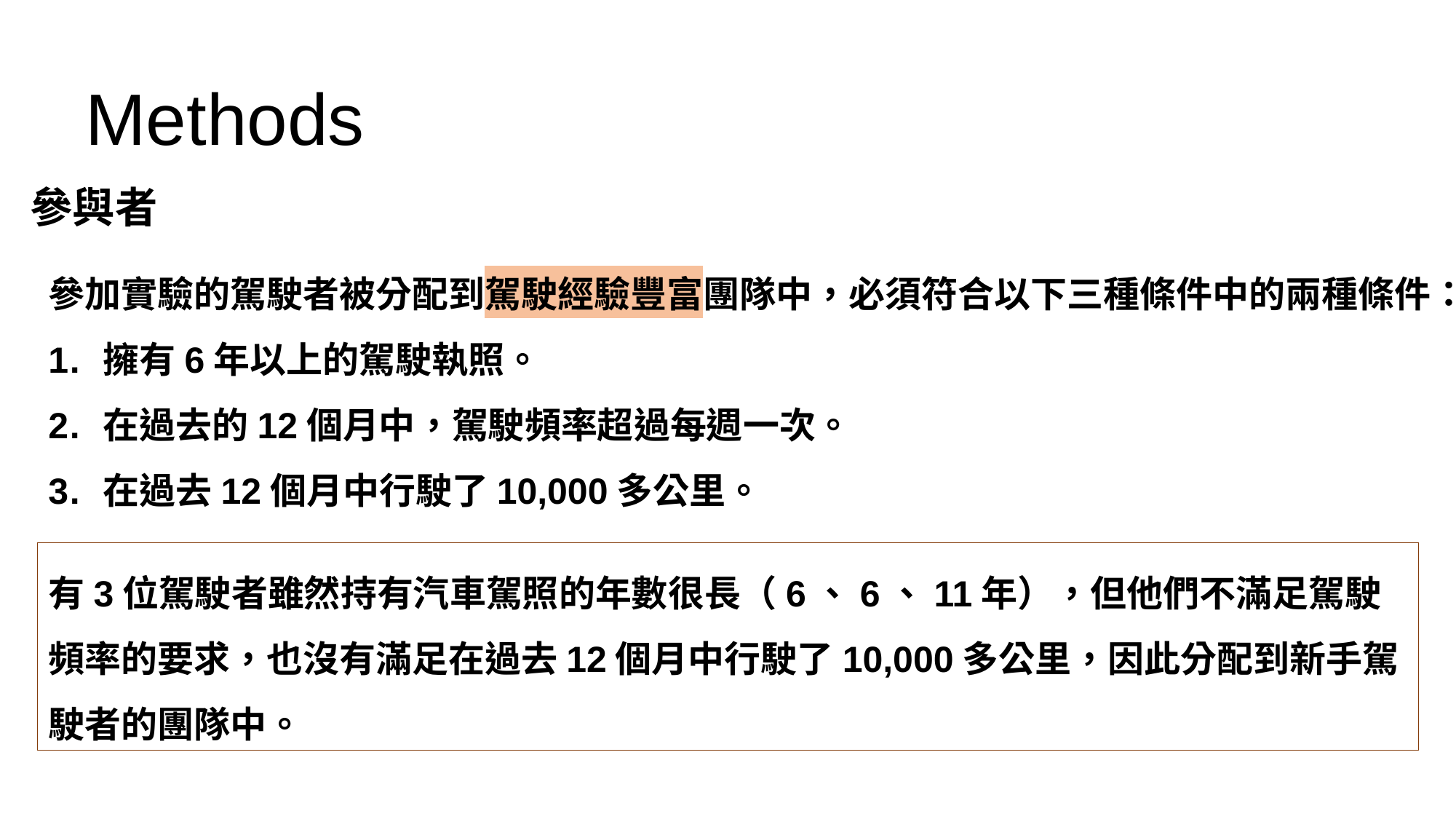

Methods
參與者
參加實驗的駕駛者被分配到駕駛經驗豐富團隊中，必須符合以下三種條件中的兩種條件：
擁有6年以上的駕駛執照。
在過去的12個月中，駕駛頻率超過每週一次。
在過去12個月中行駛了10,000多公里。
有3位駕駛者雖然持有汽車駕照的年數很長（6、6、11年），但他們不滿足駕駛頻率的要求，也沒有滿足在過去12個月中行駛了10,000多公里，因此分配到新手駕駛者的團隊中。